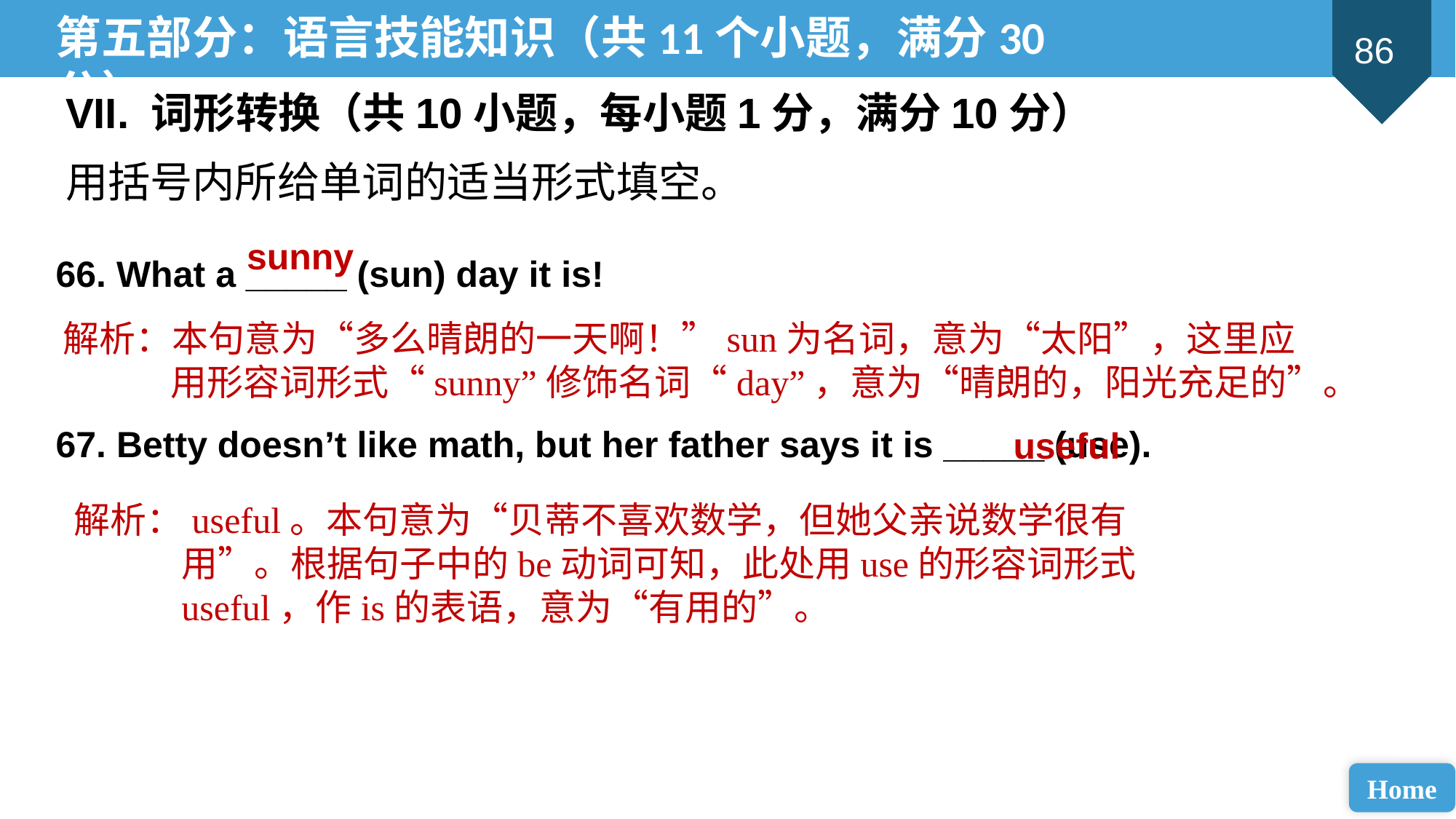

第五部分：语言技能知识（共11个小题，满分30分）
VII. 词形转换（共10小题，每小题1分，满分10分）
用括号内所给单词的适当形式填空。
sunny
66. What a _____ (sun) day it is!

67. Betty doesn’t like math, but her father says it is _____ (use).
解析：本句意为“多么晴朗的一天啊！”sun为名词，意为“太阳”，这里应用形容词形式“sunny”修饰名词“day”，意为“晴朗的，阳光充足的”。
useful
解析：useful。本句意为“贝蒂不喜欢数学，但她父亲说数学很有用”。根据句子中的be动词可知，此处用use的形容词形式useful，作is的表语，意为“有用的”。